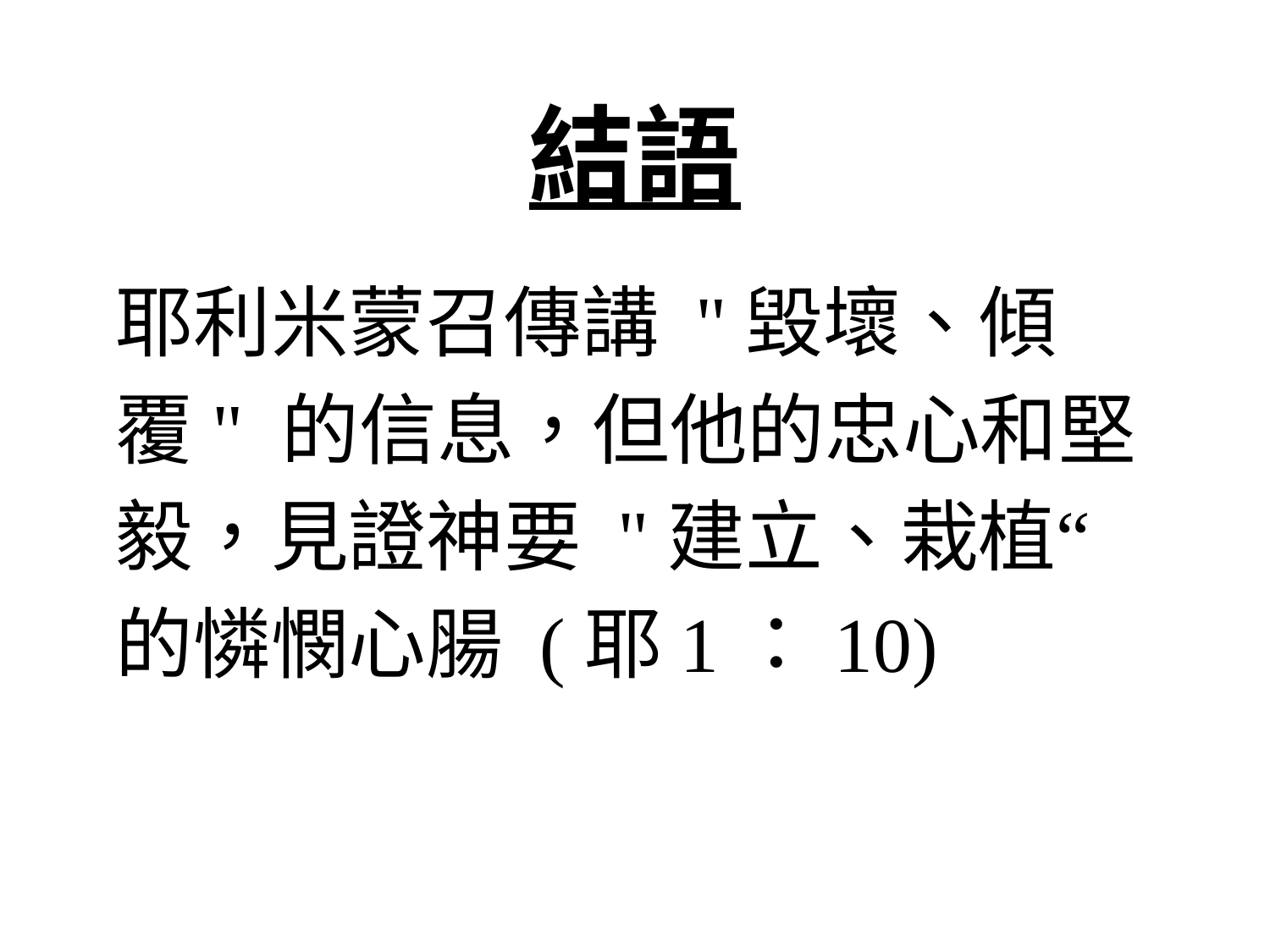

# 結語
耶利米蒙召傳講 "毀壞、傾覆" 的信息，但他的忠心和堅毅，見證神要 "建立、栽植“ 的憐憫心腸 (耶1：10)